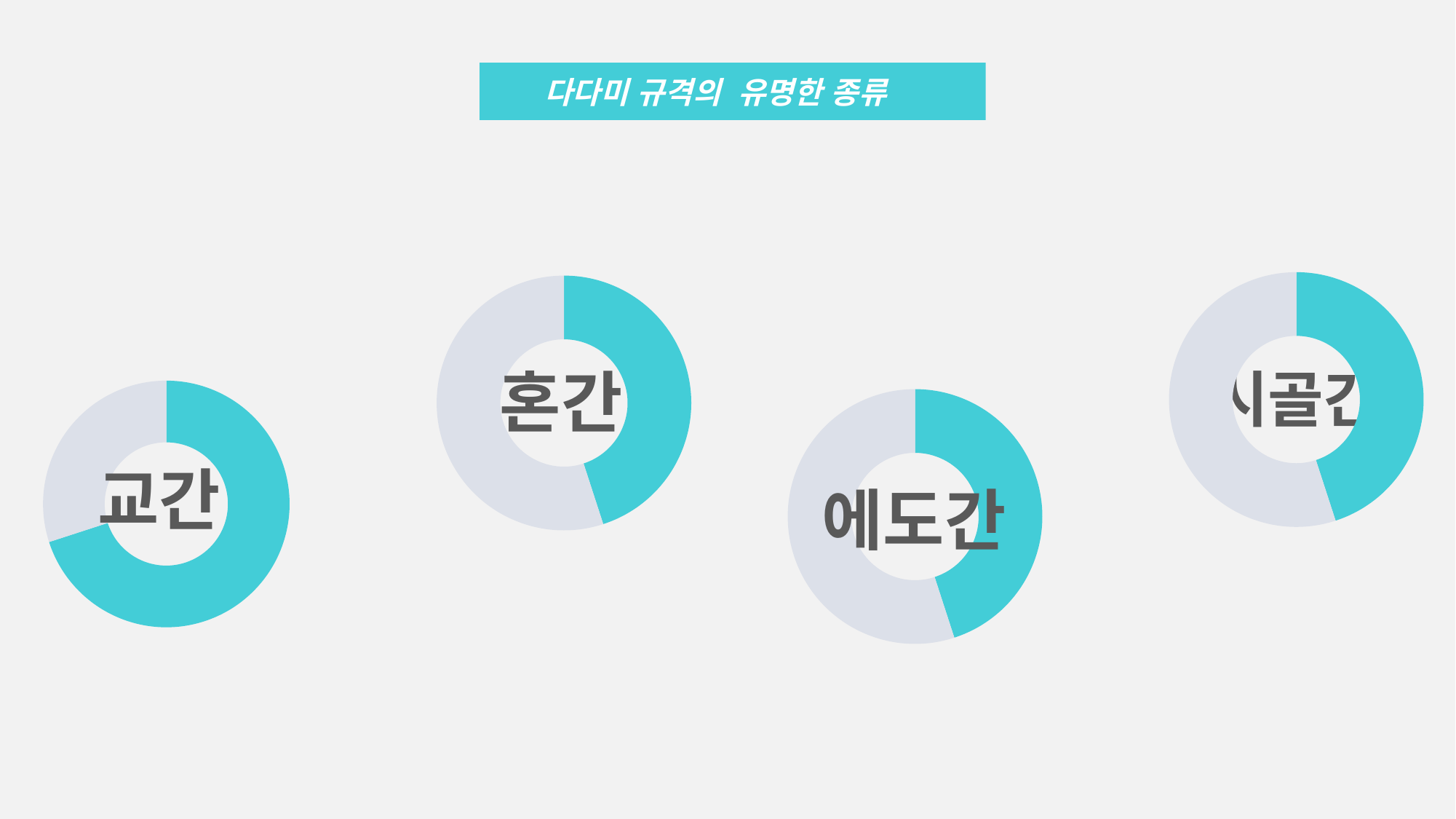

다다미 규격의  유명한 종류

### Chart

| Category | 계열 1 |
|---|---|
| 항목 1 | 45.0 |
| 항목 2 | 55.0 |

### Chart

| Category | 계열 1 |
|---|---|
| 항목 1 | 45.0 |
| 항목 2 | 55.0 |

### Chart

| Category | 계열 1 |
|---|---|
| 항목 1 | 70.0 |
| 항목 2 | 30.0 |

### Chart

| Category |
|---|

### Chart

| Category | 계열 1 |
|---|---|
| 항목 1 | 45.0 |
| 항목 2 | 55.0 |
혼간
시골간
교간
에도간